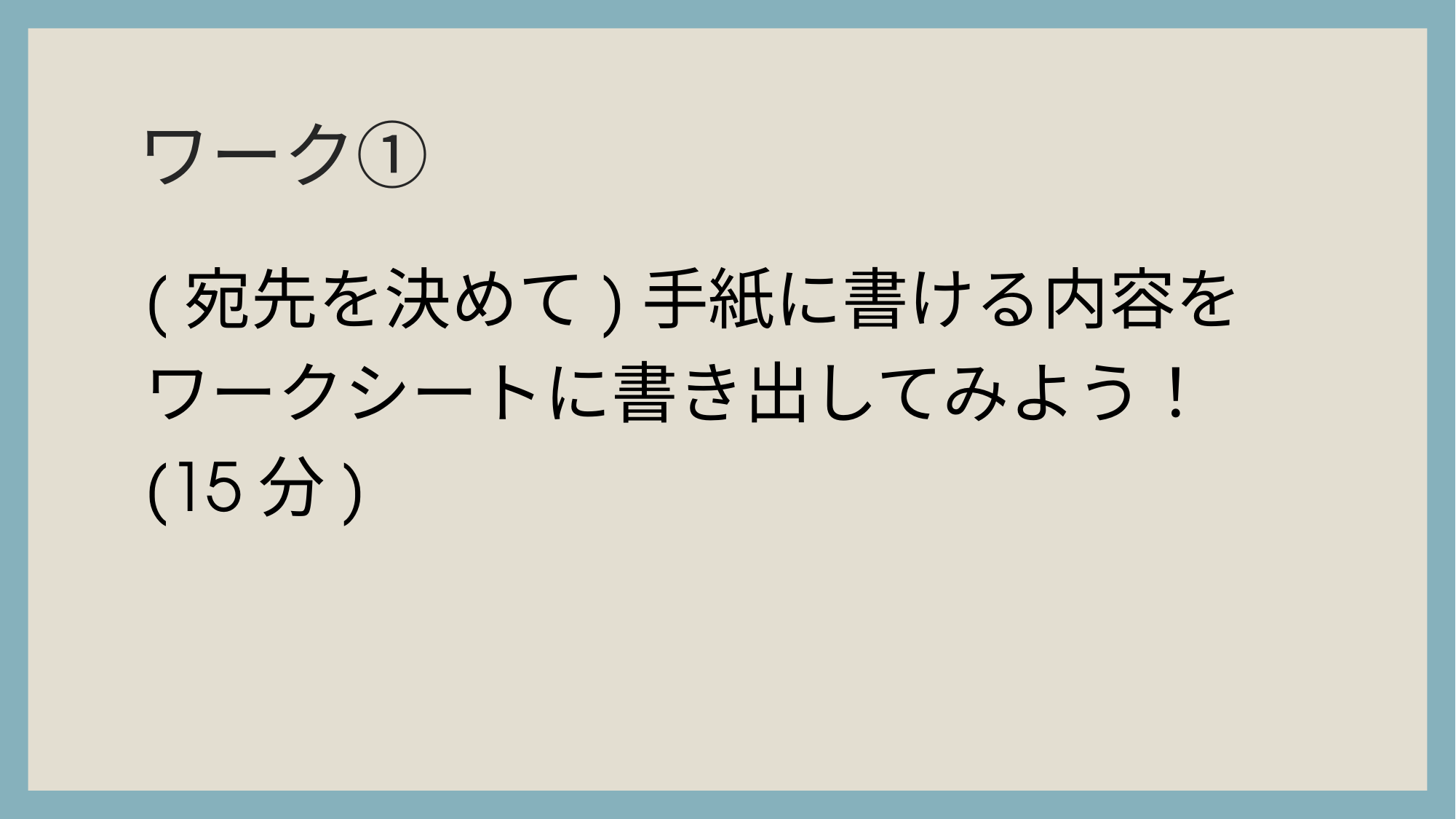

# ワーク①
(宛先を決めて)手紙に書ける内容を
ワークシートに書き出してみよう！
(15分)